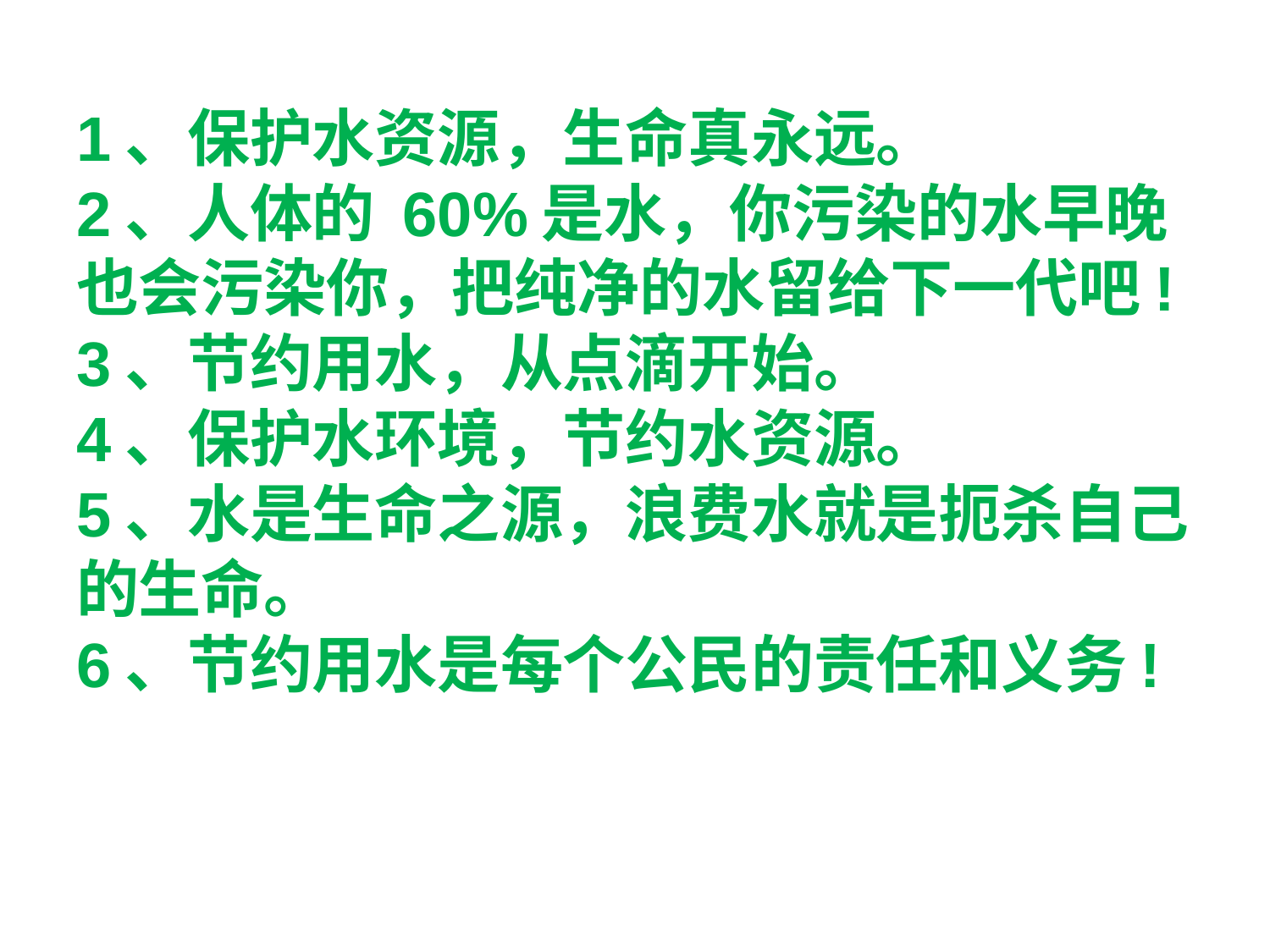

# 1、保护水资源，生命真永远。 2、人体的 60%是水，你污染的水早晚也会污染你，把纯净的水留给下一代吧! 3、节约用水，从点滴开始。 4、保护水环境，节约水资源。 5、水是生命之源，浪费水就是扼杀自己的生命。 6、节约用水是每个公民的责任和义务!